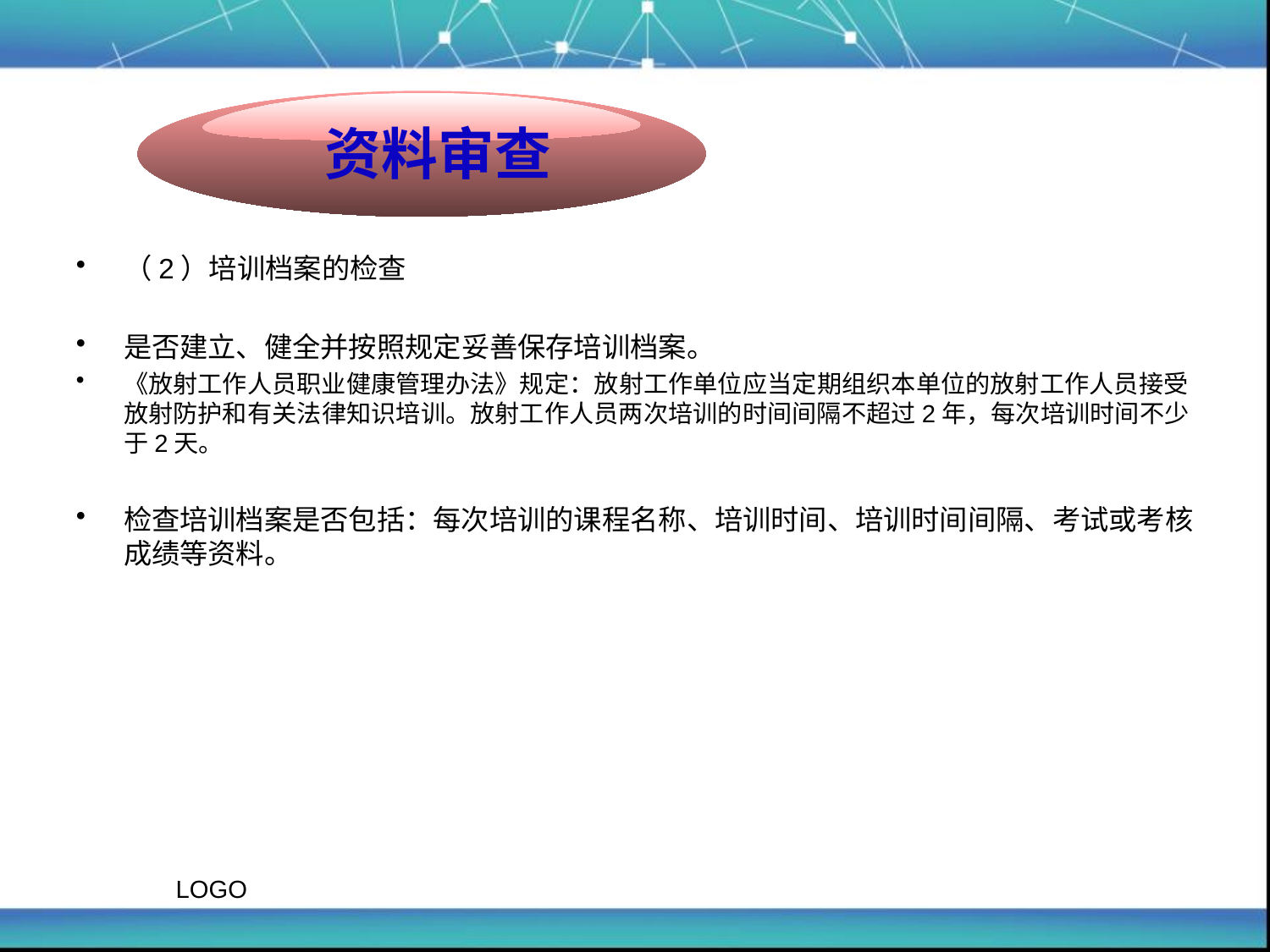

#

资料审查
（2）培训档案的检查

是否建立、健全并按照规定妥善保存培训档案。
《放射工作人员职业健康管理办法》规定：放射工作单位应当定期组织本单位的放射工作人员接受放射防护和有关法律知识培训。放射工作人员两次培训的时间间隔不超过2年，每次培训时间不少于2天。

检查培训档案是否包括：每次培训的课程名称、培训时间、培训时间间隔、考试或考核成绩等资料。

LOGO